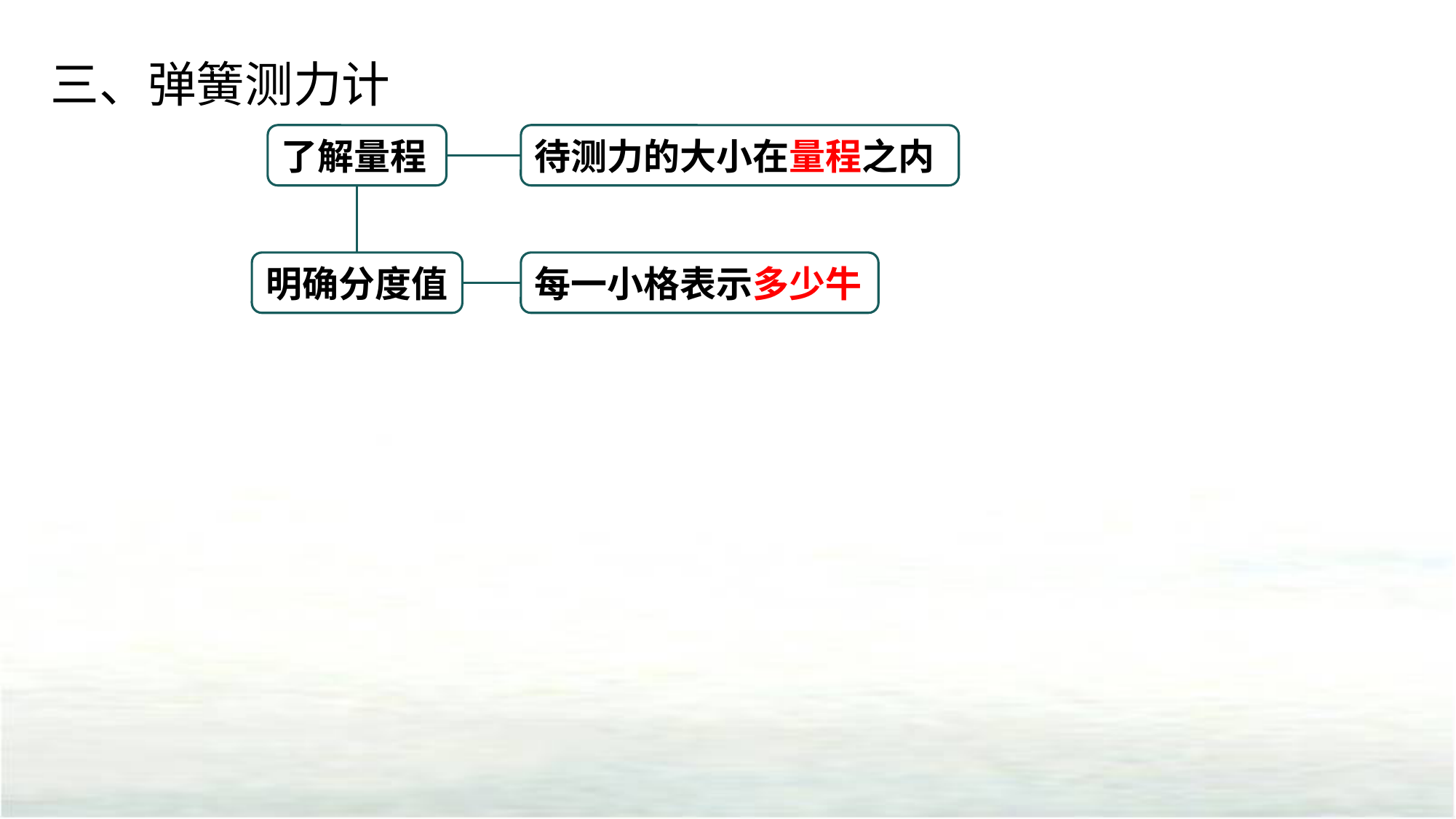

三、弹簧测力计
了解量程
待测力的大小在量程之内
明确分度值
每一小格表示多少牛